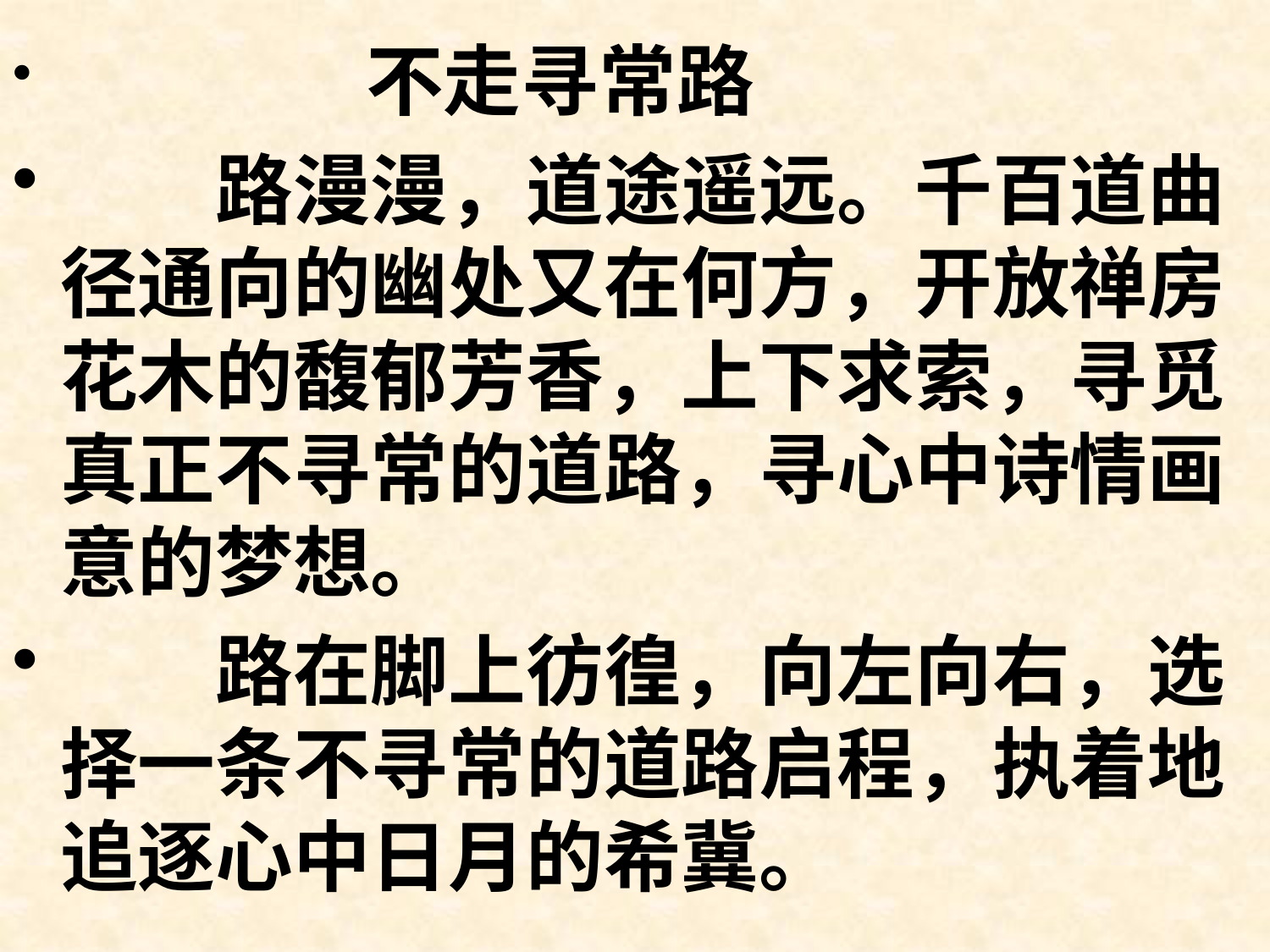

不走寻常路
　　路漫漫，道途遥远。千百道曲径通向的幽处又在何方，开放禅房花木的馥郁芳香，上下求索，寻觅真正不寻常的道路，寻心中诗情画意的梦想。
　　路在脚上彷徨，向左向右，选择一条不寻常的道路启程，执着地追逐心中日月的希冀。